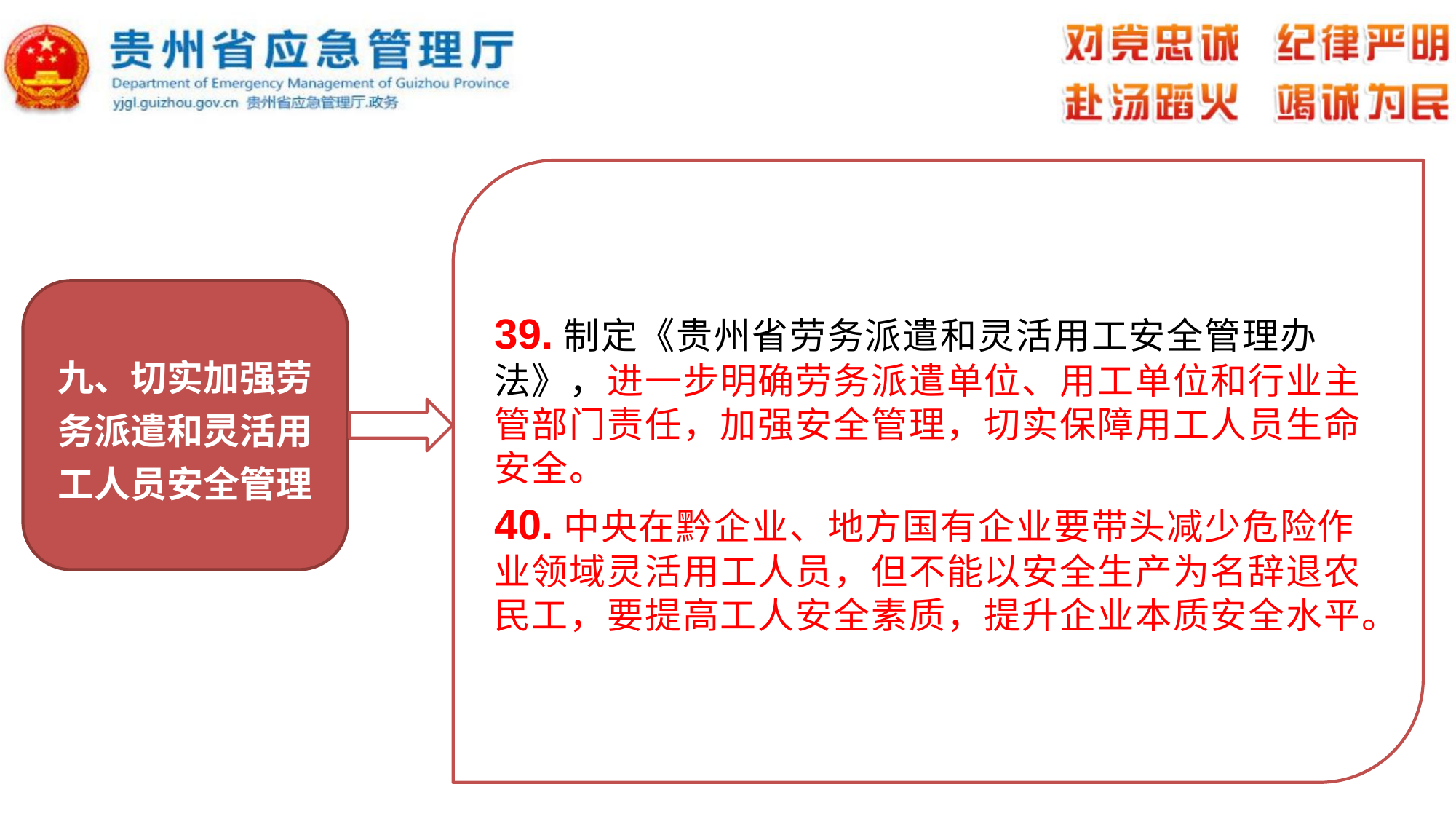

39.制定《贵州省劳务派遣和灵活用工安全管理办法》，进一步明确劳务派遣单位、用工单位和行业主管部门责任，加强安全管理，切实保障用工人员生命安全。
40.中央在黔企业、地方国有企业要带头减少危险作业领域灵活用工人员，但不能以安全生产为名辞退农民工，要提高工人安全素质，提升企业本质安全水平。
九、切实加强劳务派遣和灵活用工人员安全管理